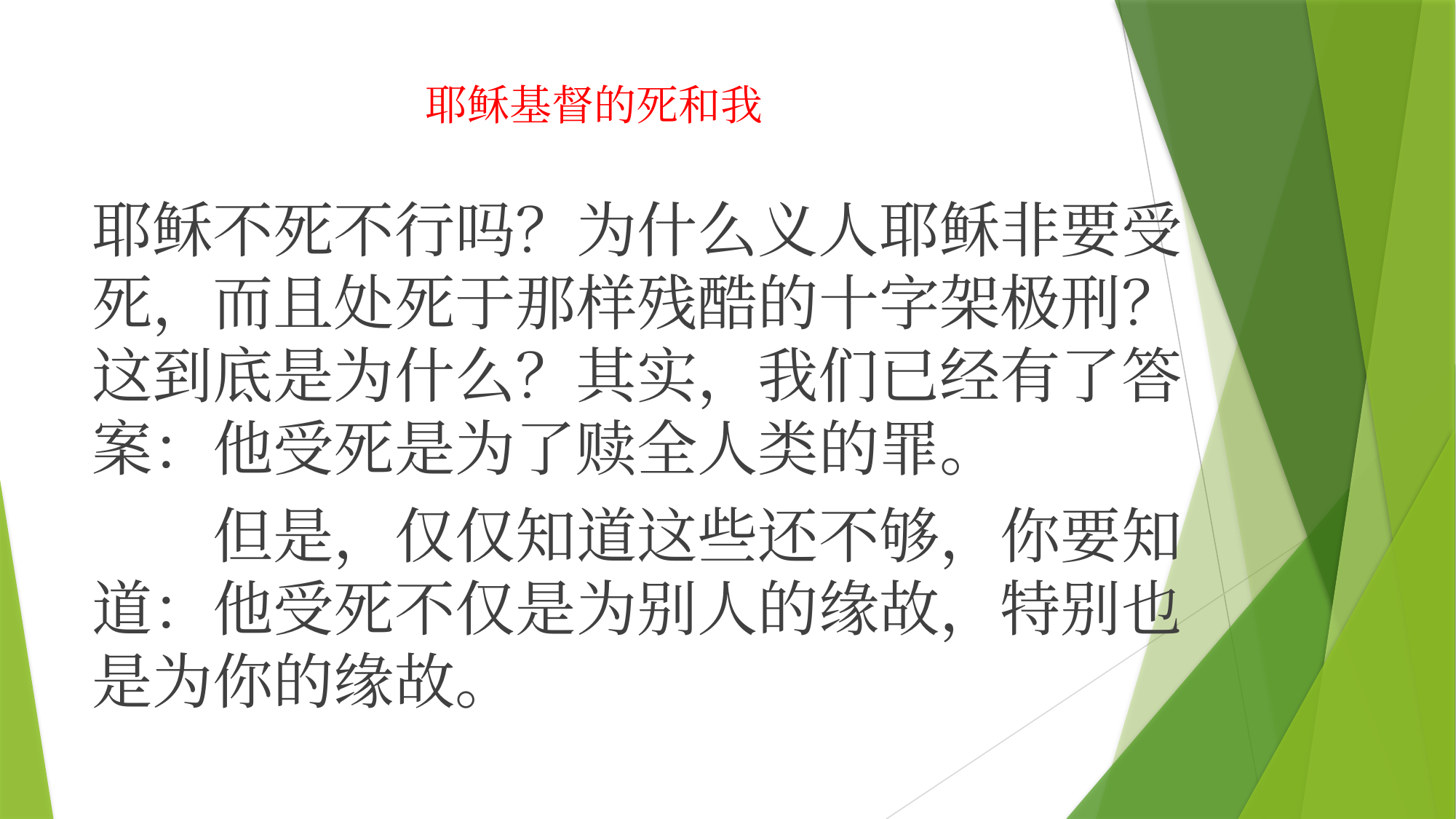

# 耶稣基督的死和我
耶稣不死不行吗？为什么义人耶稣非要受死，而且处死于那样残酷的十字架极刑？这到底是为什么？其实，我们已经有了答案：他受死是为了赎全人类的罪。
　　但是，仅仅知道这些还不够，你要知道：他受死不仅是为别人的缘故，特别也是为你的缘故。